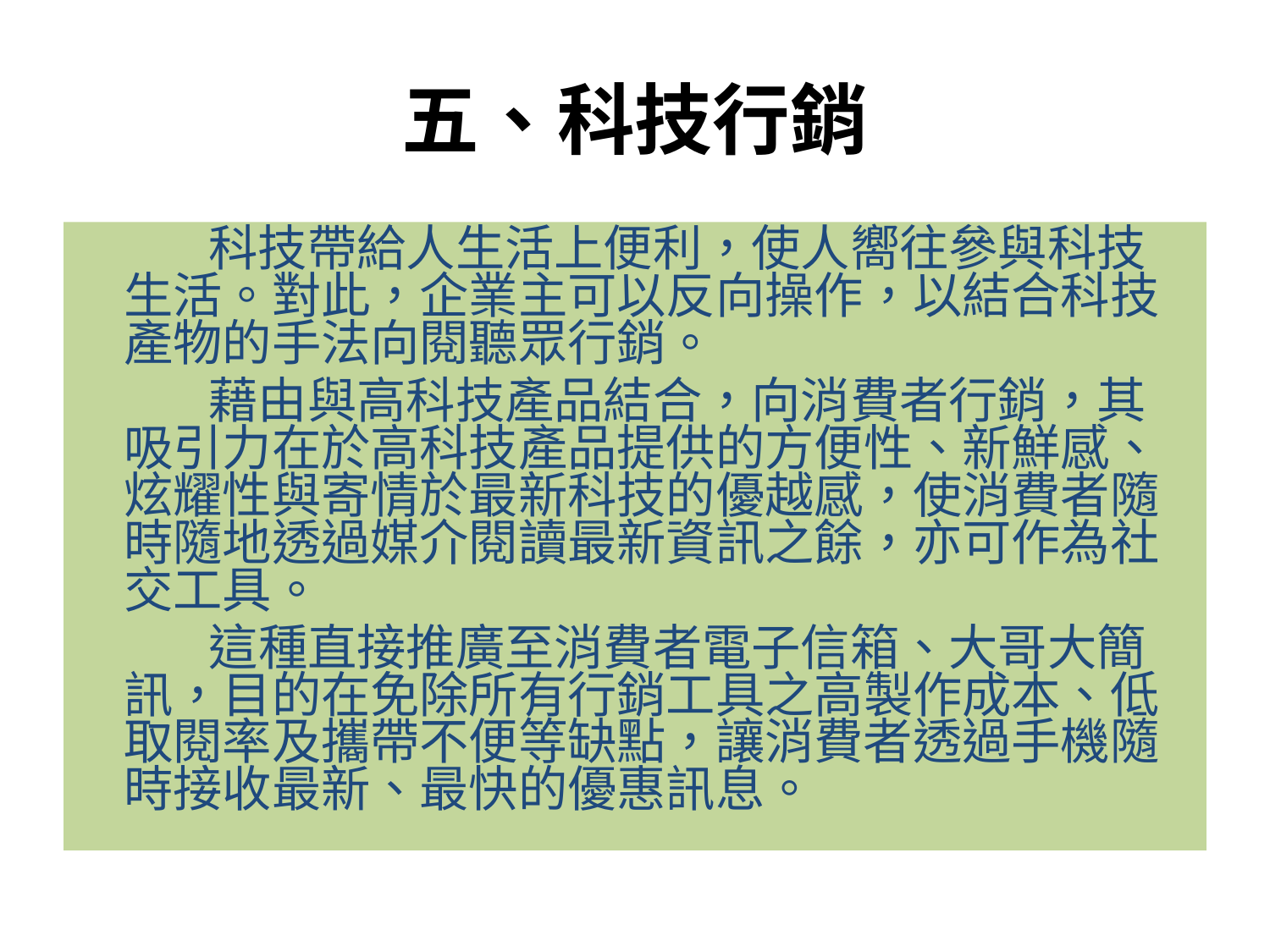

# 五、科技行銷
           科技帶給人生活上便利，使人嚮往參與科技生活。對此，企業主可以反向操作，以結合科技產物的手法向閱聽眾行銷。
           藉由與高科技產品結合，向消費者行銷，其吸引力在於高科技產品提供的方便性、新鮮感、炫耀性與寄情於最新科技的優越感，使消費者隨時隨地透過媒介閱讀最新資訊之餘，亦可作為社交工具。
           這種直接推廣至消費者電子信箱、大哥大簡訊，目的在免除所有行銷工具之高製作成本、低取閱率及攜帶不便等缺點，讓消費者透過手機隨時接收最新、最快的優惠訊息。